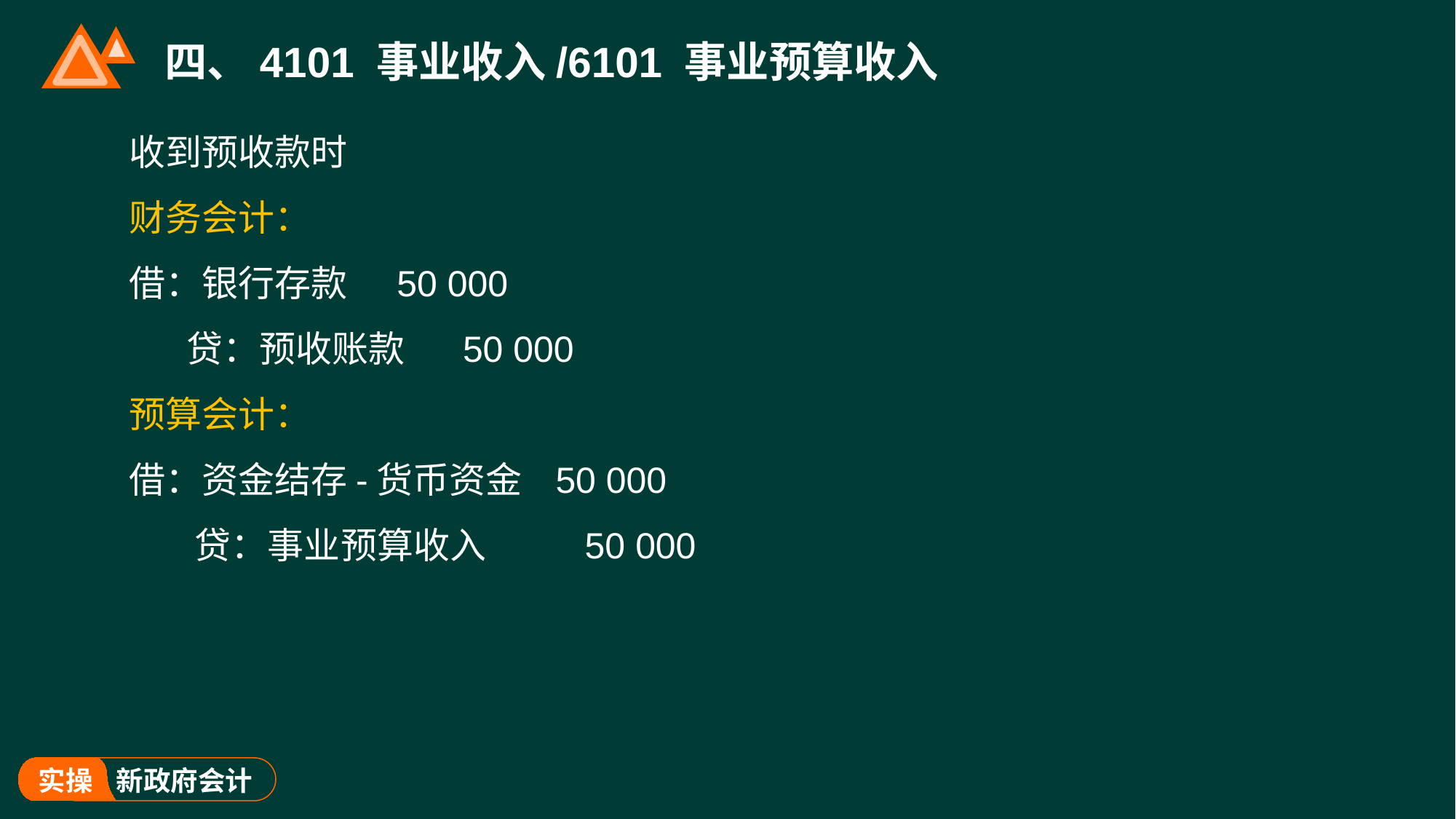

# 四、4101 事业收入/6101 事业预算收入
收到预收款时
财务会计：
借：银行存款     50 000
      贷：预收账款      50 000
预算会计：
借：资金结存-货币资金   50 000
       贷：事业预算收入           50 000